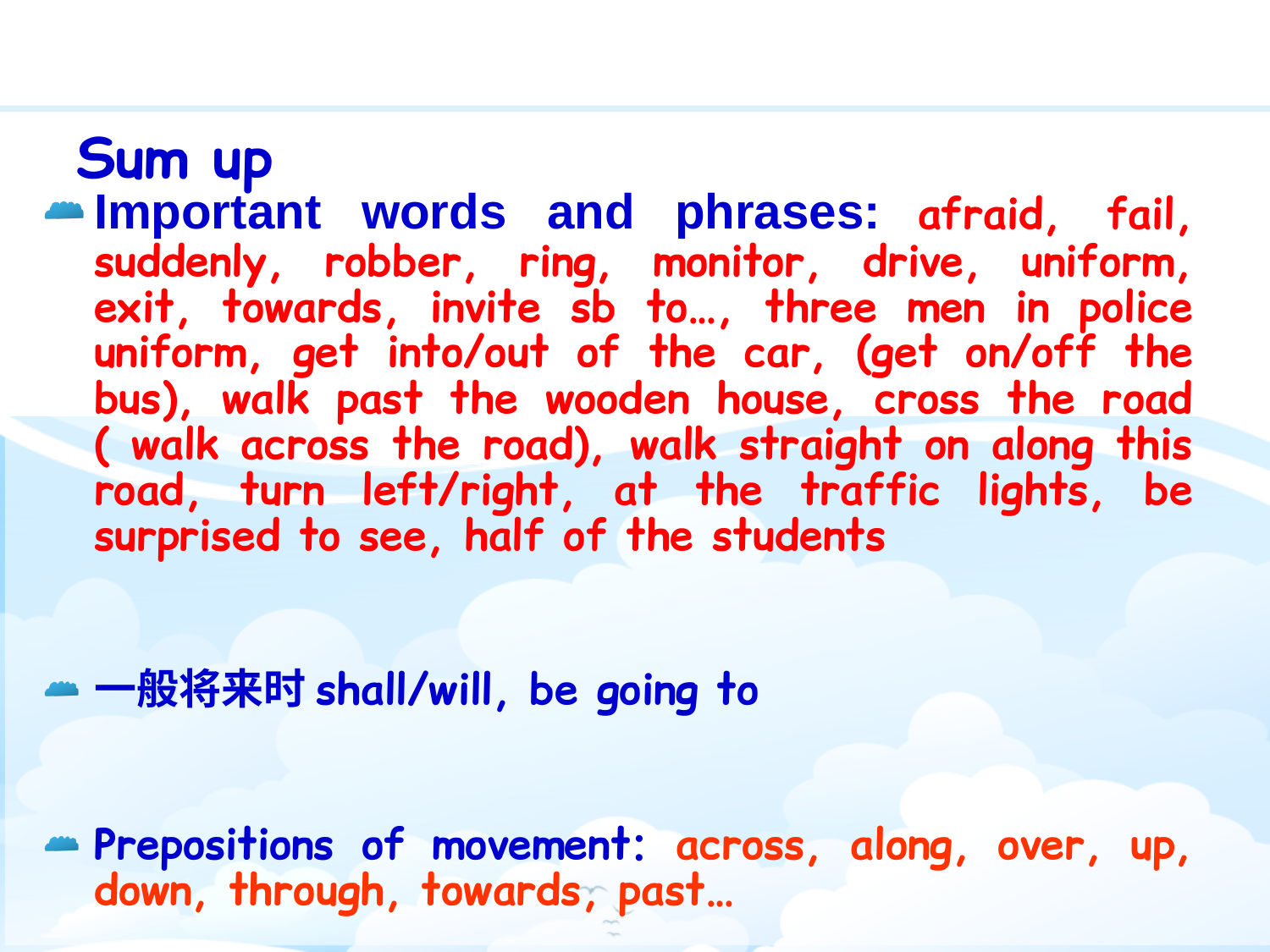

# Sum up
Important words and phrases: afraid, fail, suddenly, robber, ring, monitor, drive, uniform, exit, towards, invite sb to…, three men in police uniform, get into/out of the car, (get on/off the bus), walk past the wooden house, cross the road ( walk across the road), walk straight on along this road, turn left/right, at the traffic lights, be surprised to see, half of the students

一般将来时shall/will, be going to

Prepositions of movement: across, along, over, up, down, through, towards, past…